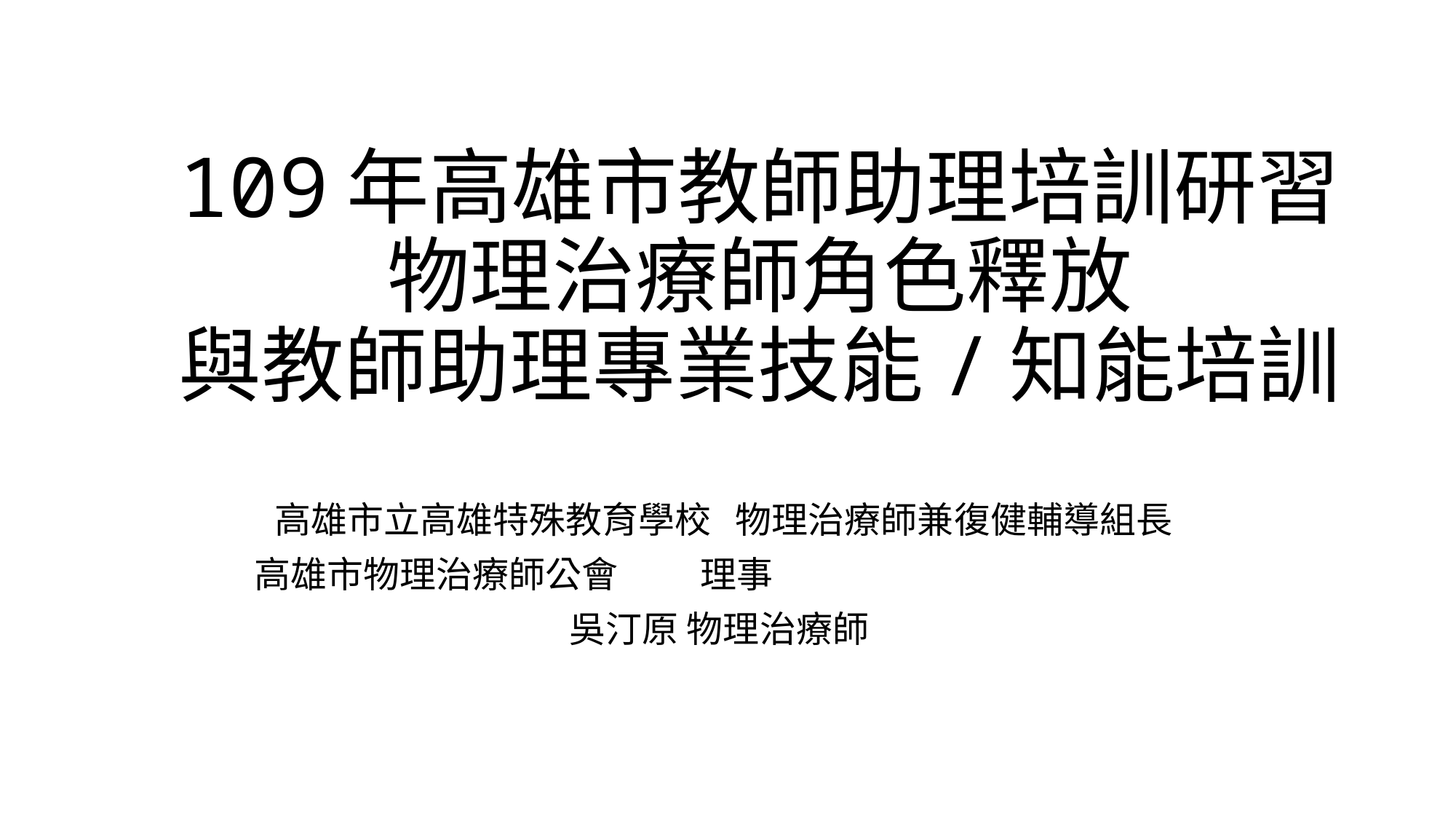

# 109年高雄市教師助理培訓研習 物理治療師角色釋放 與教師助理專業技能/知能培訓
高雄市立高雄特殊教育學校   物理治療師兼復健輔導組長
       高雄市物理治療師公會          理事
吳汀原 物理治療師